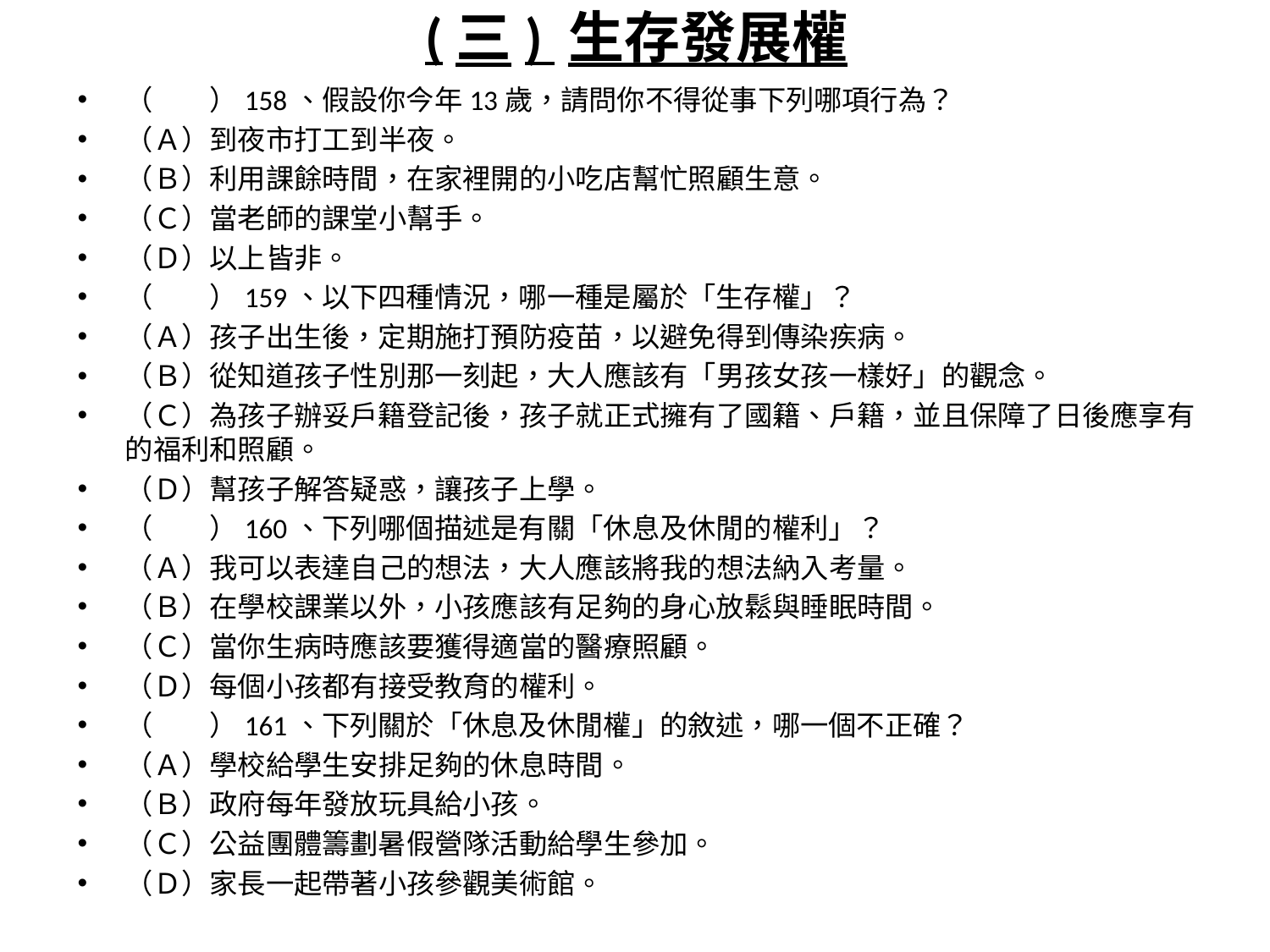

# (三) 生存發展權
（　　）158、假設你今年13歲，請問你不得從事下列哪項行為？
（Ａ）到夜市打工到半夜。
（Ｂ）利用課餘時間，在家裡開的小吃店幫忙照顧生意。
（Ｃ）當老師的課堂小幫手。
（Ｄ）以上皆非。
（　　）159、以下四種情況，哪一種是屬於「生存權」？
（Ａ）孩子出生後，定期施打預防疫苗，以避免得到傳染疾病。
（Ｂ）從知道孩子性別那一刻起，大人應該有「男孩女孩一樣好」的觀念。
（Ｃ）為孩子辦妥戶籍登記後，孩子就正式擁有了國籍、戶籍，並且保障了日後應享有的福利和照顧。
（Ｄ）幫孩子解答疑惑，讓孩子上學。
（　　）160、下列哪個描述是有關「休息及休閒的權利」？
（Ａ）我可以表達自己的想法，大人應該將我的想法納入考量。
（Ｂ）在學校課業以外，小孩應該有足夠的身心放鬆與睡眠時間。
（Ｃ）當你生病時應該要獲得適當的醫療照顧。
（Ｄ）每個小孩都有接受教育的權利。
（　　）161、下列關於「休息及休閒權」的敘述，哪一個不正確？
（Ａ）學校給學生安排足夠的休息時間。
（Ｂ）政府每年發放玩具給小孩。
（Ｃ）公益團體籌劃暑假營隊活動給學生參加。
（Ｄ）家長一起帶著小孩參觀美術館。